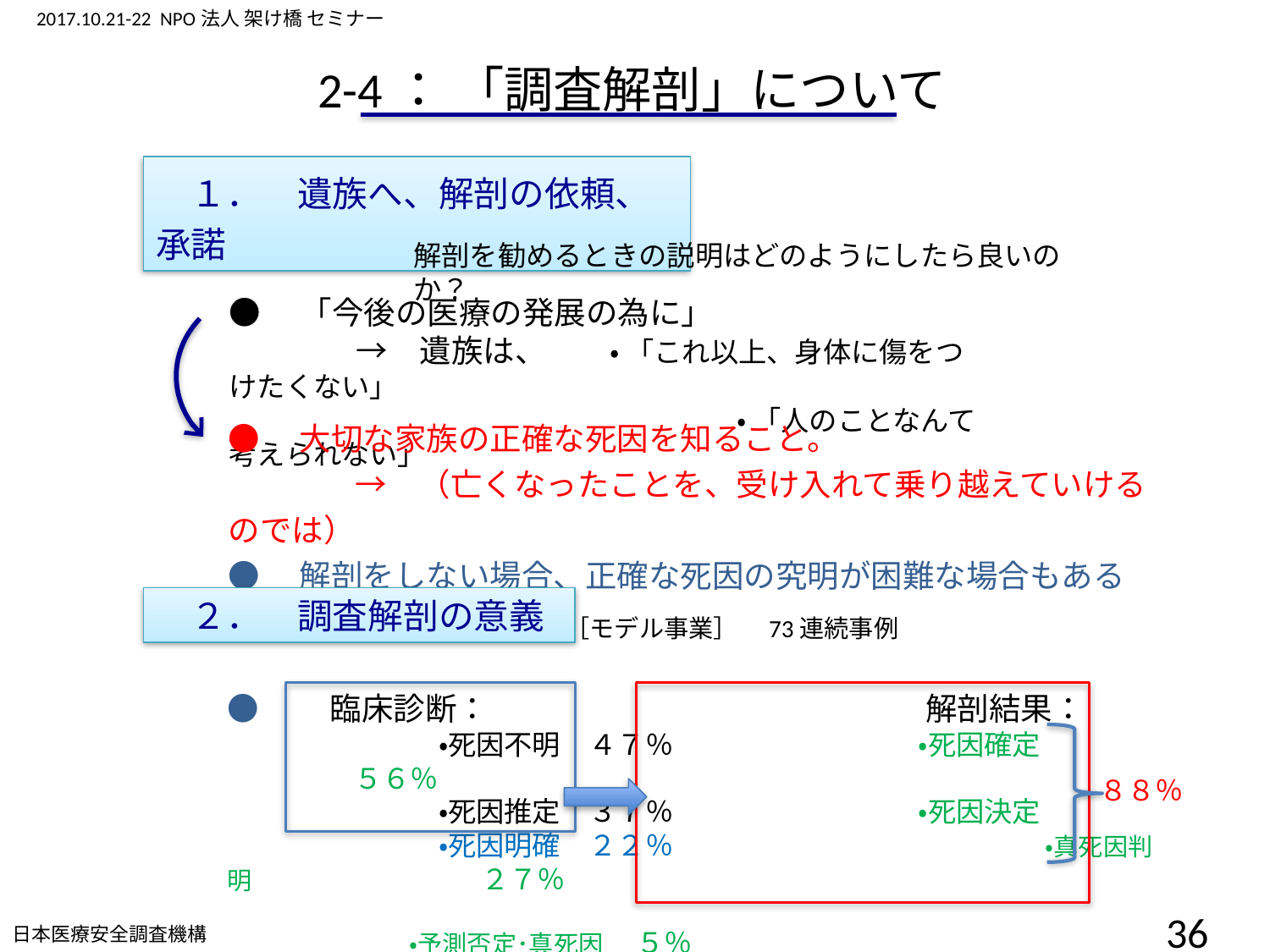

2-4： 「調査解剖」について
　１．　遺族へ、解剖の依頼、承諾
解剖を勧めるときの説明はどのようにしたら良いのか？
●　「今後の医療の発展の為に」
　　　　→　遺族は、	・ 「これ以上、身体に傷をつけたくない」
　				・ 「人のことなんて考えられない」

●　大切な家族の正確な死因を知ること。
　　　　→　（亡くなったことを、受け入れて乗り越えていけるのでは）
●　解剖をしない場合、正確な死因の究明が困難な場合もあること
　２．　調査解剖の意義
［モデル事業］　73連続事例

●　　臨床診断：			　　解剖結果：
	　　　・死因不明　４７％		　　・死因確定　　		５６％
	　　　・死因推定　３７％		　　・死因決定
	　　　・死因明確　２２％			　　・真死因判明		２７％
								　　 ・予測否定･真死因	　５％
							　　・死因究明不可		１２％

８８％